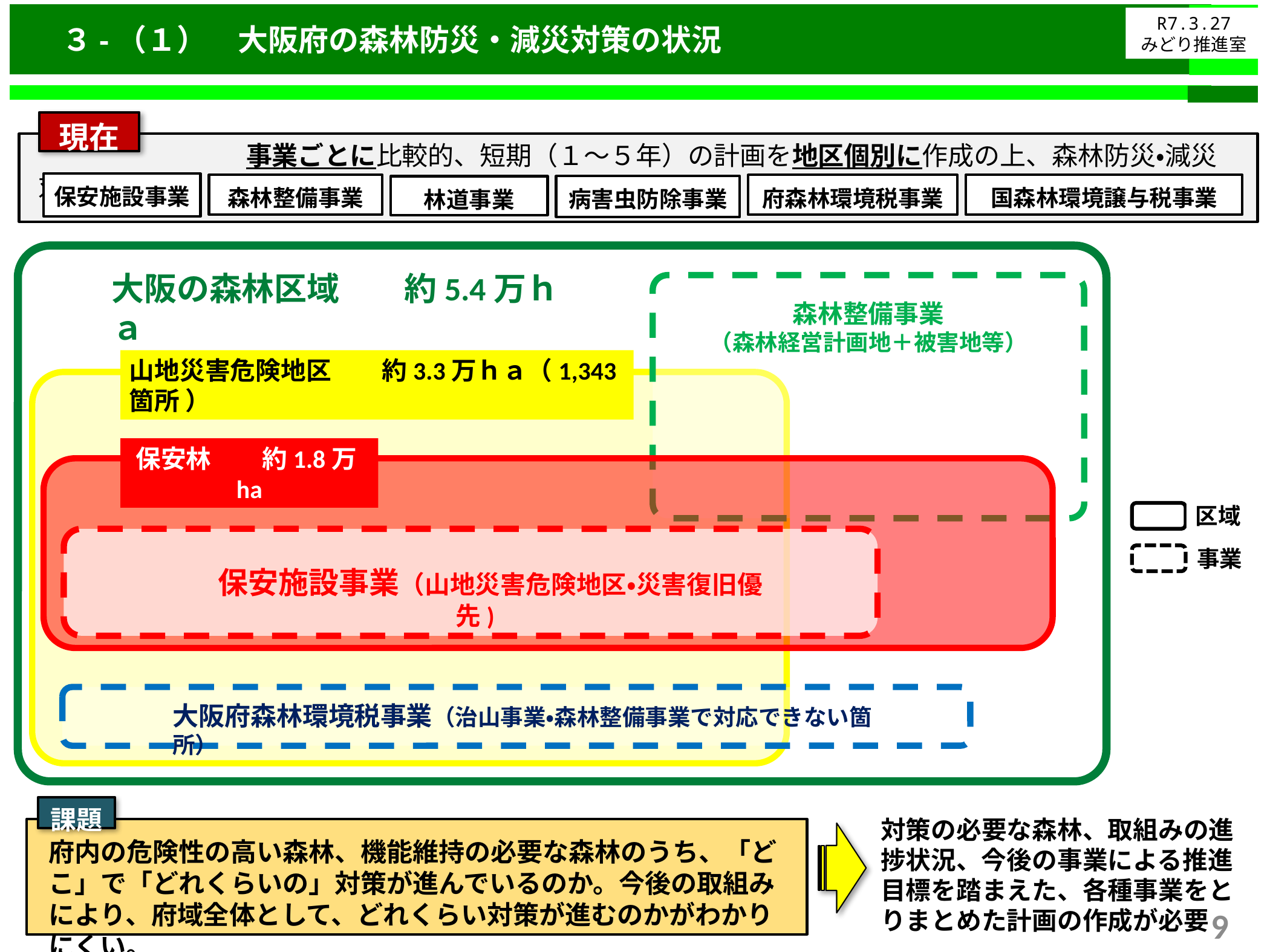

３-（１）　大阪府の森林防災・減災対策の状況

R7.3.27
みどり推進室
事前③
現在

　　　　　　　　事業ごとに比較的、短期（１～５年）の計画を地区個別に作成の上、森林防災・減災対策を実施
保安施設事業
森林整備事業
国森林環境譲与税事業
府森林環境税事業
病害虫防除事業
林道事業

大阪の森林区域　　約5.4万ｈａ

森林整備事業
（森林経営計画地＋被害地等）
山地災害危険地区　　約3.3万ｈａ（1,343箇所 ）

保安林　　約1.8万ha

区域

事業

　保安施設事業（山地災害危険地区・災害復旧優先)

大阪府森林環境税事業（治山事業・森林整備事業で対応できない箇所）
課題
対策の必要な森林、取組みの進捗状況、今後の事業による推進目標を踏まえた、各種事業をとりまとめた計画の作成が必要

府内の危険性の高い森林、機能維持の必要な森林のうち、「どこ」で「どれくらいの」対策が進んでいるのか。今後の取組みにより、府域全体として、どれくらい対策が進むのかがわかりにくい。
9